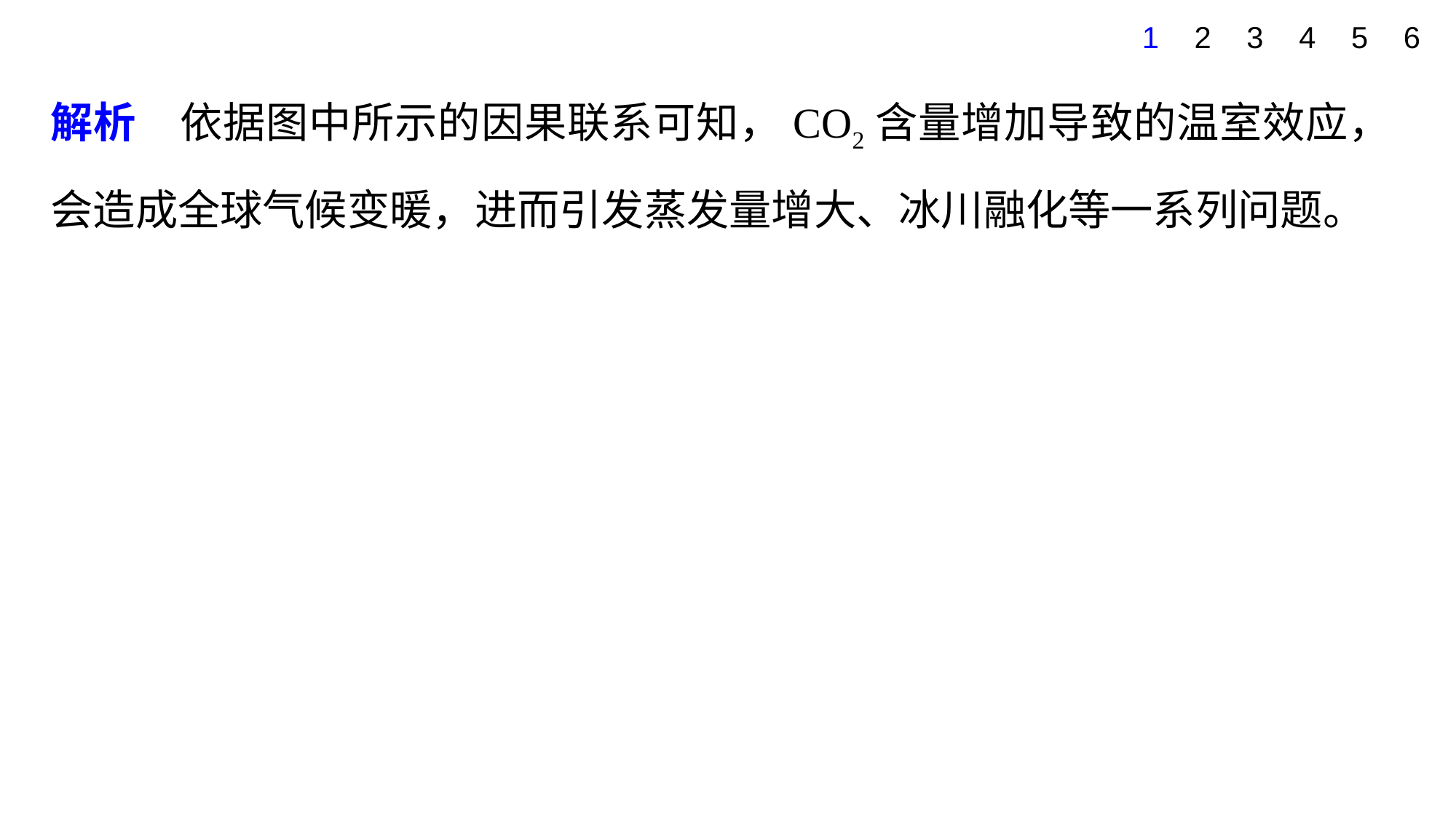

1
2
3
4
5
6
解析　依据图中所示的因果联系可知，CO2含量增加导致的温室效应，会造成全球气候变暖，进而引发蒸发量增大、冰川融化等一系列问题。